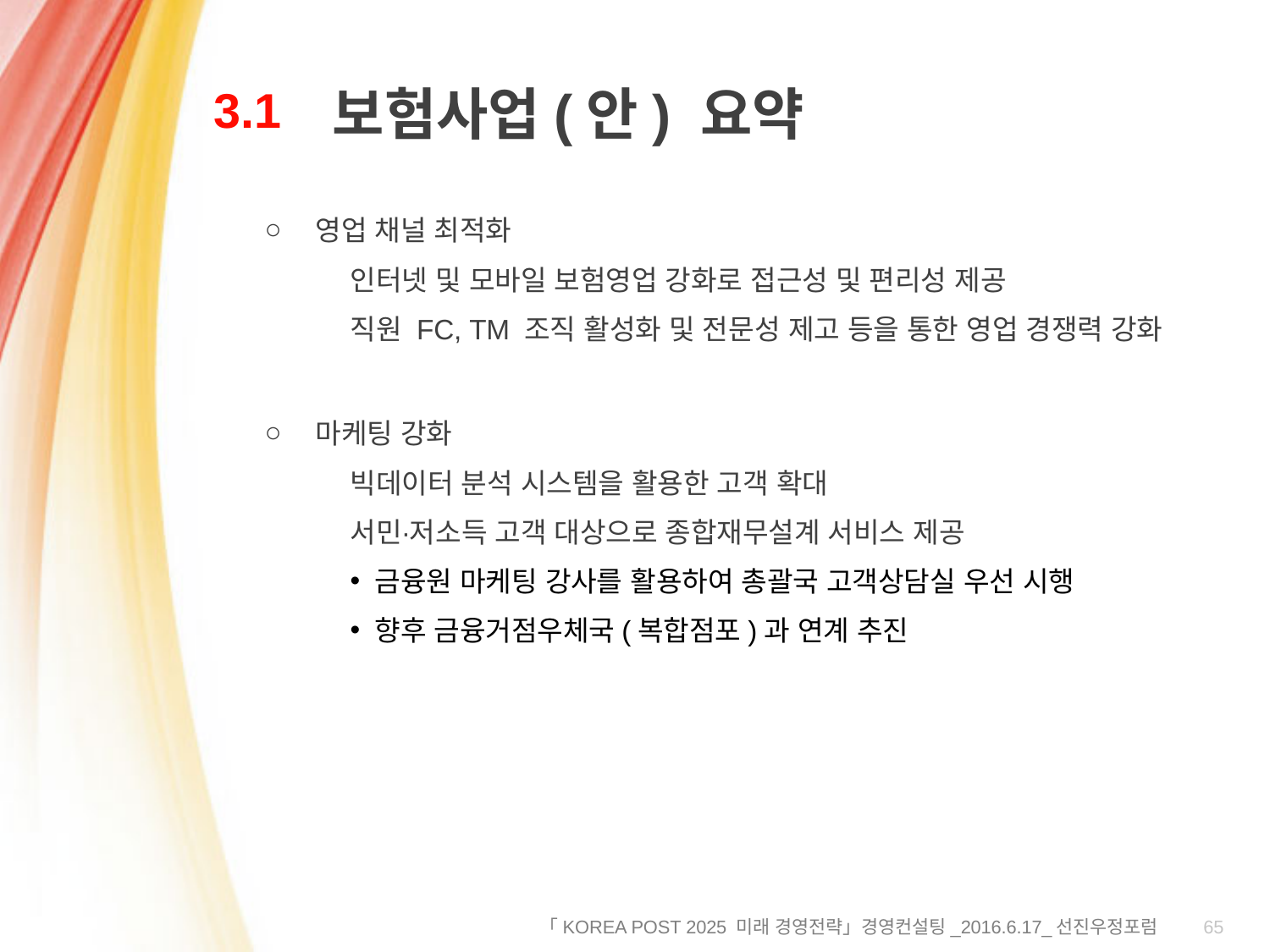

# 3.1
보험사업(안) 요약
 영업 채널 최적화
인터넷 및 모바일 보험영업 강화로 접근성 및 편리성 제공
직원 FC, TM 조직 활성화 및 전문성 제고 등을 통한 영업 경쟁력 강화

 마케팅 강화
빅데이터 분석 시스템을 활용한 고객 확대
서민∙저소득 고객 대상으로 종합재무설계 서비스 제공
 금융원 마케팅 강사를 활용하여 총괄국 고객상담실 우선 시행
 향후 금융거점우체국(복합점포)과 연계 추진
65